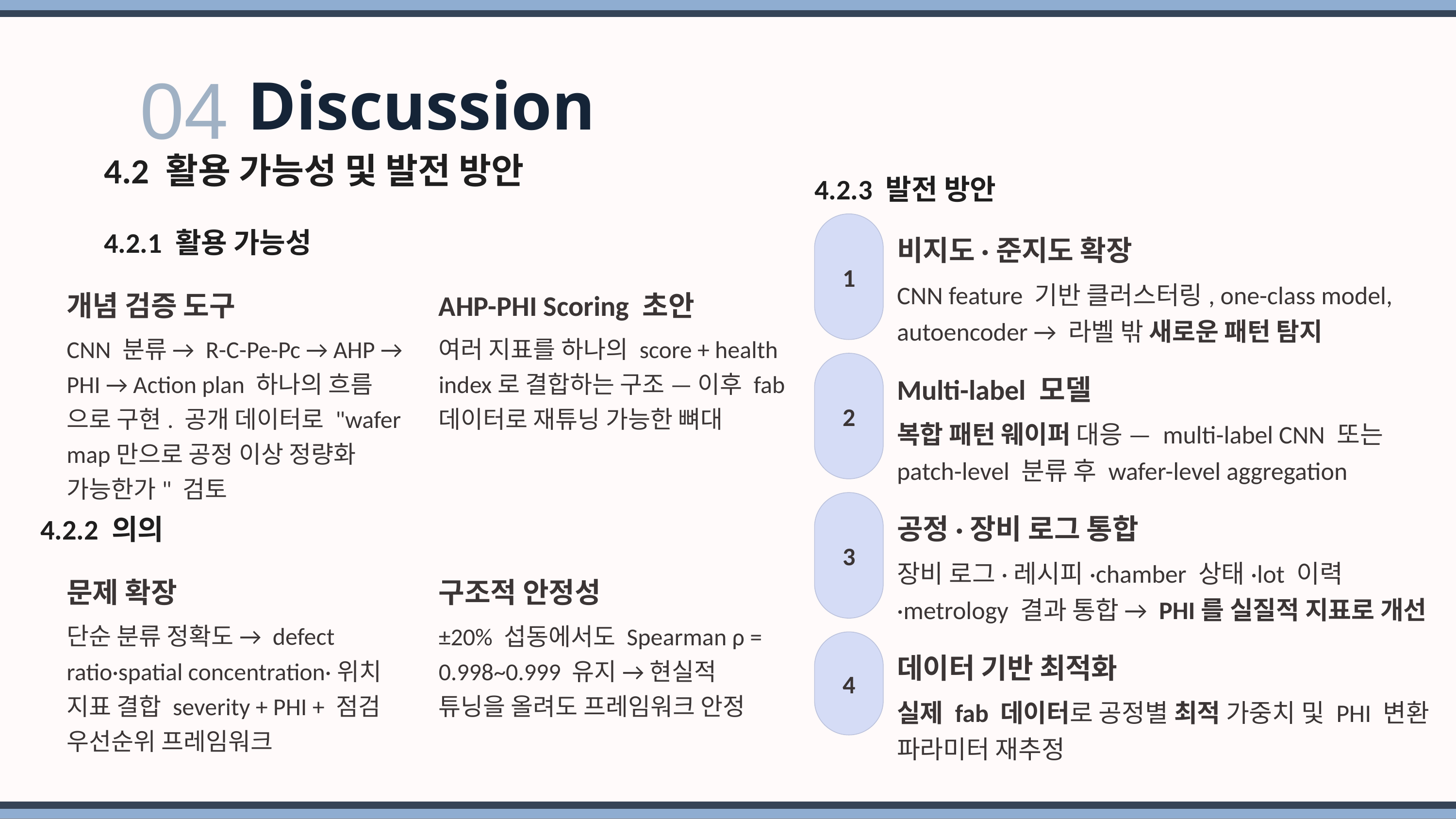

04
 Discussion
4.2 활용 가능성 및 발전 방안
4.2.3 발전 방안

4.2.1 활용 가능성
비지도·준지도 확장
1

CNN feature 기반 클러스터링, one-class model, autoencoder → 라벨 밖 새로운 패턴 탐지
개념 검증 도구
AHP-PHI Scoring 초안
여러 지표를 하나의 score + health index로 결합하는 구조 — 이후 fab 데이터로 재튜닝 가능한 뼈대
CNN 분류 → R-C-Pe-Pc → AHP → PHI → Action plan 하나의 흐름
으로 구현. 공개 데이터로 "wafer map만으로 공정 이상 정량화 가능한가" 검토

Multi-label 모델
2
복합 패턴 웨이퍼 대응 — multi-label CNN 또는 patch-level 분류 후 wafer-level aggregation

공정·장비 로그 통합
4.2.2 의의
3
장비 로그·레시피·chamber 상태·lot 이력·metrology 결과 통합 → PHI를 실질적 지표로 개선

문제 확장
구조적 안정성
단순 분류 정확도 → defect ratio·spatial concentration·위치 지표 결합 severity + PHI + 점검 우선순위 프레임워크
±20% 섭동에서도 Spearman ρ = 0.998~0.999 유지 → 현실적
튜닝을 올려도 프레임워크 안정

데이터 기반 최적화
4
실제 fab 데이터로 공정별 최적 가중치 및 PHI 변환 파라미터 재추정